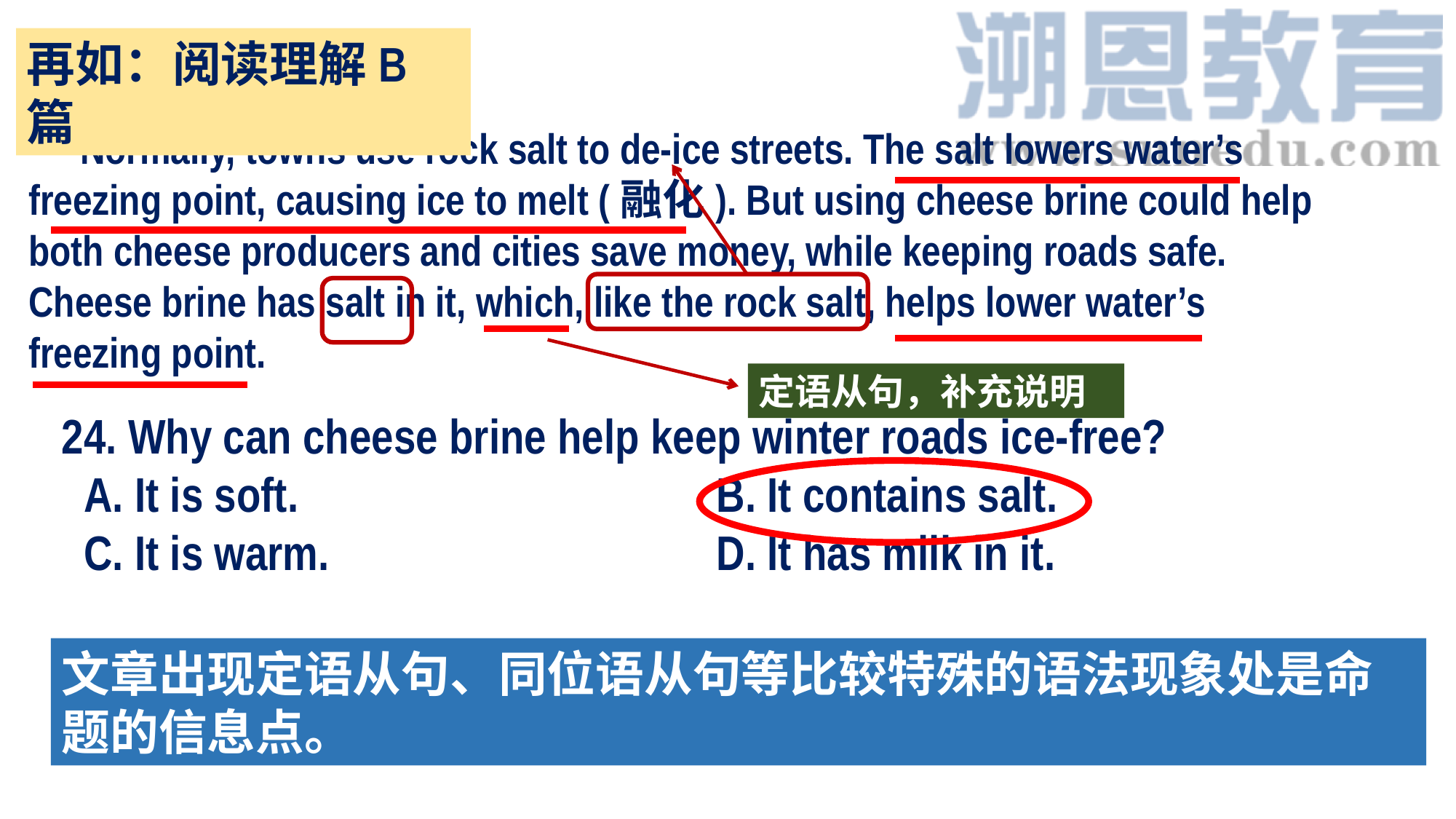

再如：阅读理解B篇
      Normally, towns use rock salt to de-ice streets. The salt lowers water’s freezing point, causing ice to melt (融化). But using cheese brine could help both cheese producers and cities save money, while keeping roads safe. Cheese brine has salt in it, which, like the rock salt, helps lower water’s freezing point.

定语从句，补充说明
24. Why can cheese brine help keep winter roads ice-free?
  A. It is soft.          			B. It contains salt.
  C. It is warm.		   		D. It has milk in it.

文章出现定语从句、同位语从句等比较特殊的语法现象处是命题的信息点。